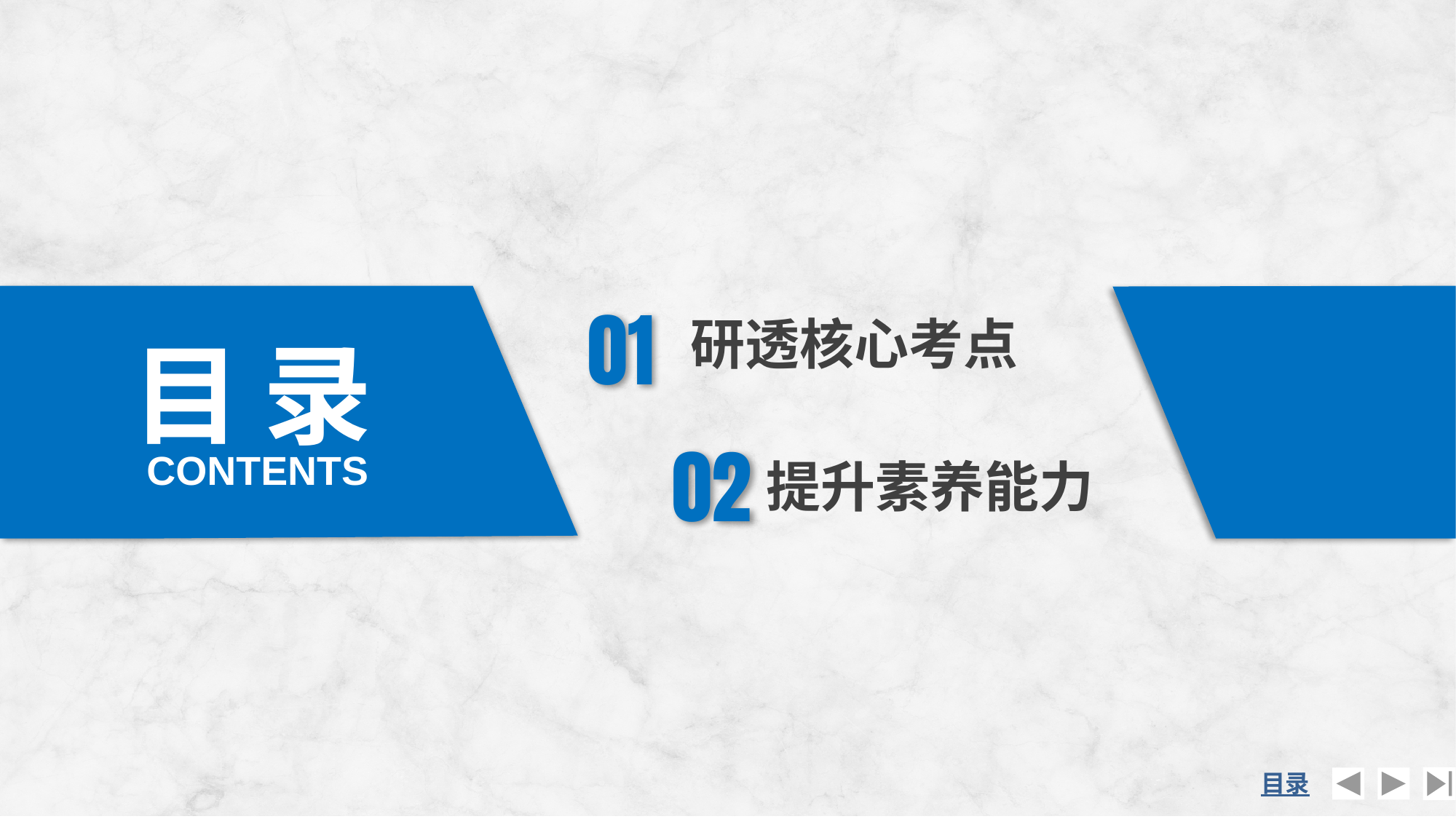

01
研透核心考点
目 录
02
提升素养能力
CONTENTS